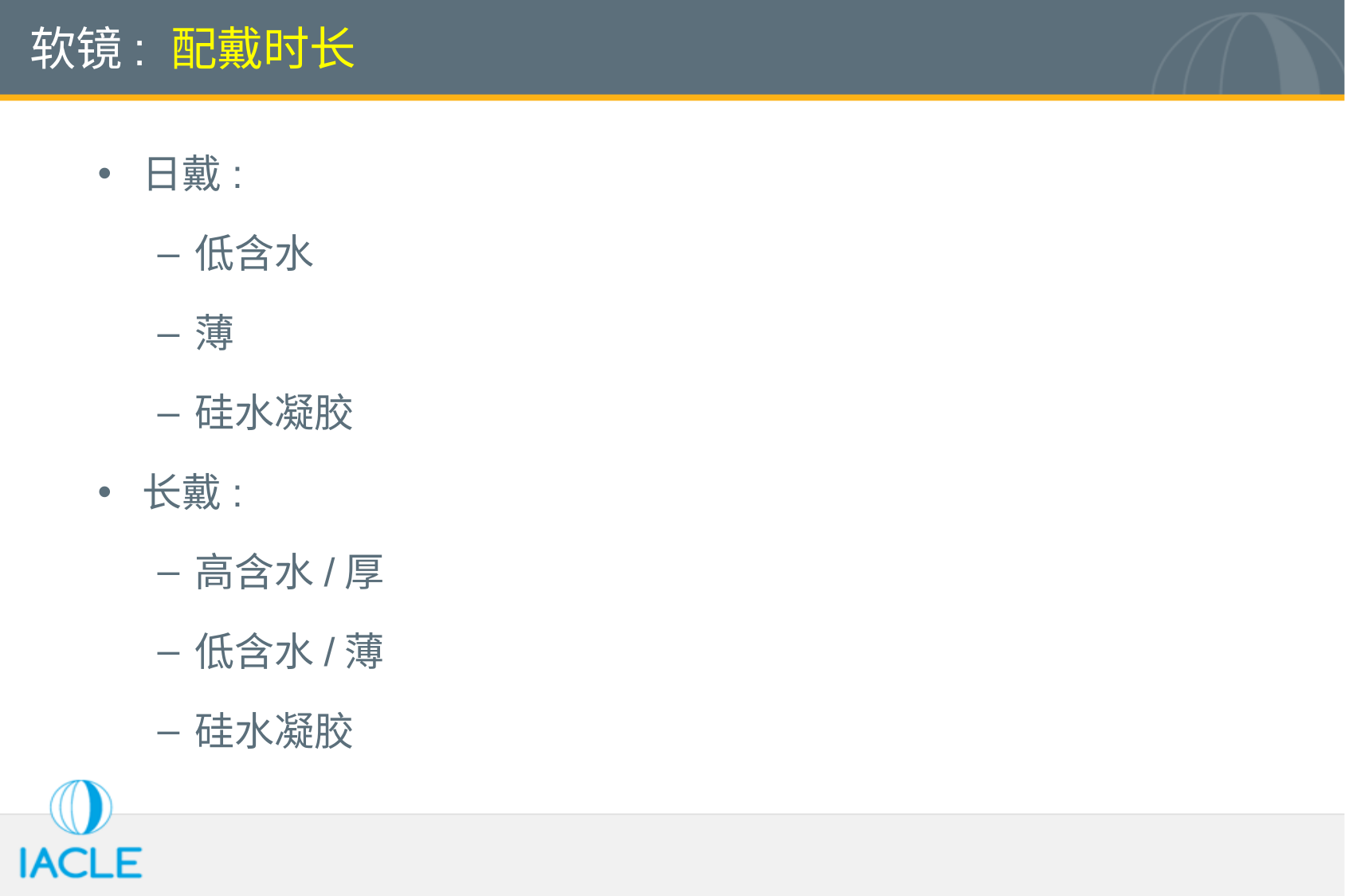

# 软镜: 配戴时长
日戴:
低含水
薄
硅水凝胶
长戴:
高含水/厚
低含水/薄
硅水凝胶